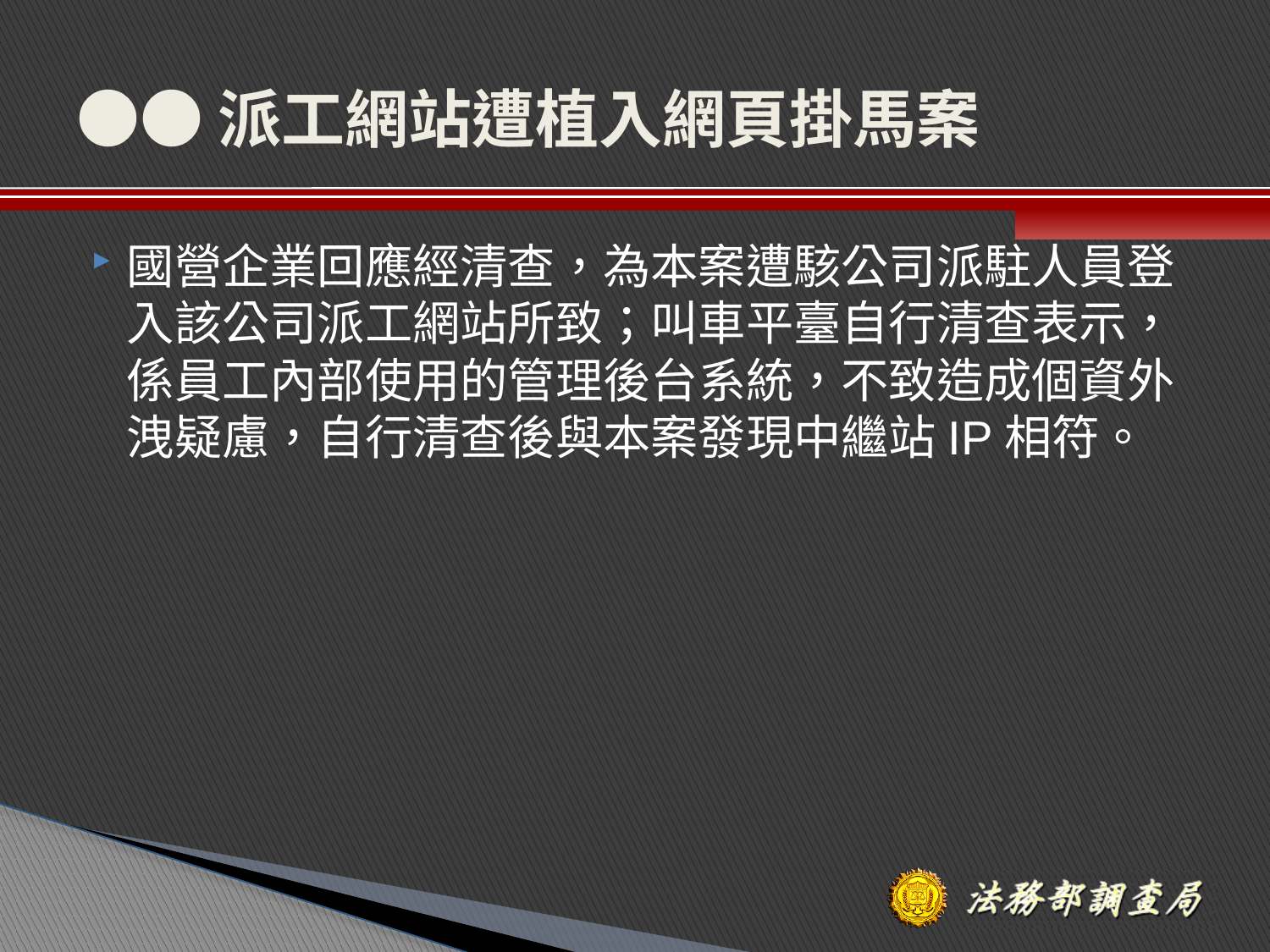

# ●●派工網站遭植入網頁掛馬案
國營企業回應經清查，為本案遭駭公司派駐人員登入該公司派工網站所致；叫車平臺自行清查表示，係員工內部使用的管理後台系統，不致造成個資外洩疑慮，自行清查後與本案發現中繼站IP相符。